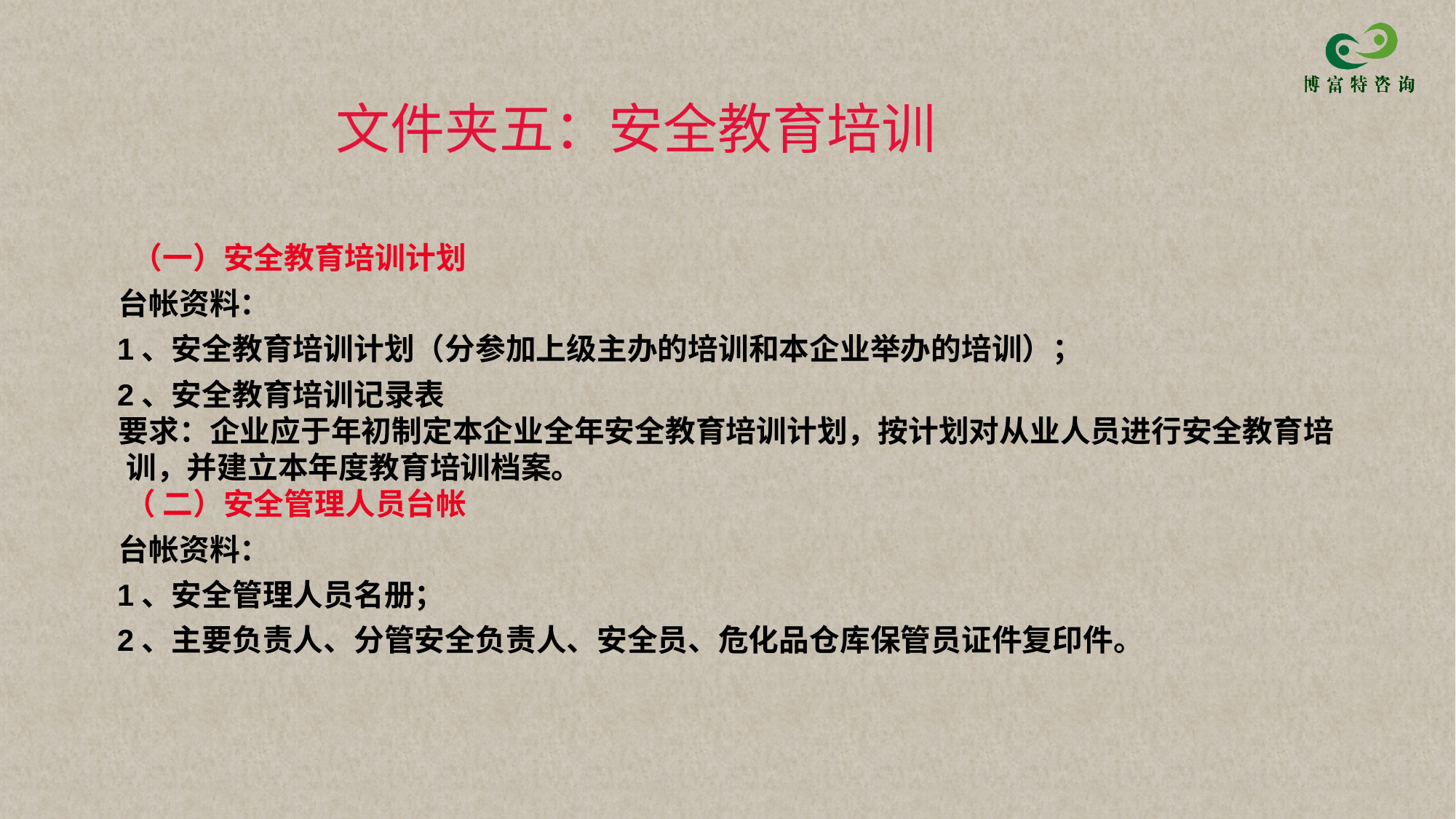

（一）安全教育培训计划
    台帐资料：
    1、安全教育培训计划（分参加上级主办的培训和本企业举办的培训）；
    2、安全教育培训记录表
    要求：企业应于年初制定本企业全年安全教育培训计划，按计划对从业人员进行安全教育培训，并建立本年度教育培训档案。
     （ 二）安全管理人员台帐
    台帐资料：
    1、安全管理人员名册；
    2、主要负责人、分管安全负责人、安全员、危化品仓库保管员证件复印件。
# 文件夹五：安全教育培训